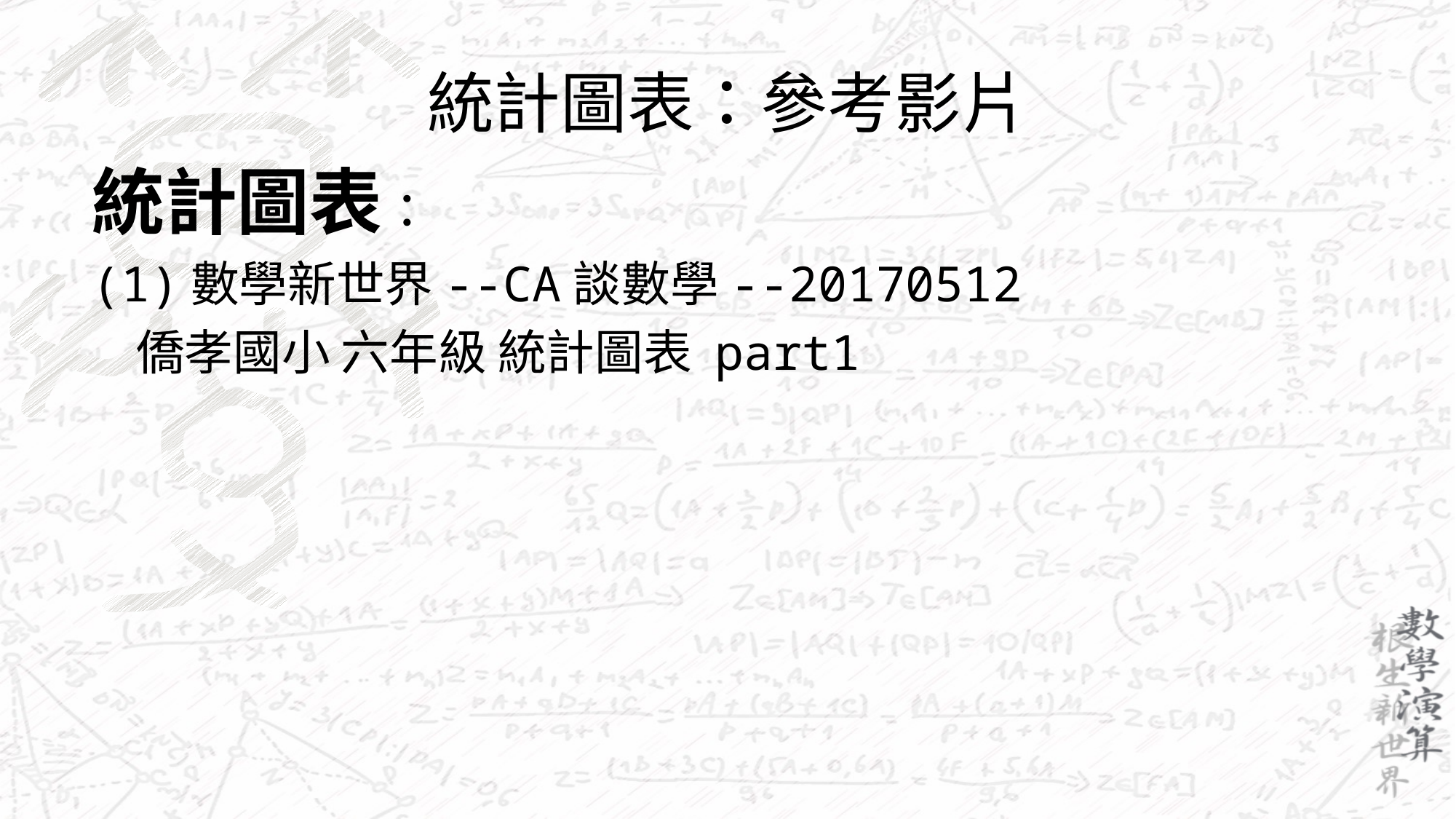

# 統計圖表：參考影片
統計圖表：
(1)數學新世界--CA談數學--20170512
   僑孝國小 六年級 統計圖表 part1